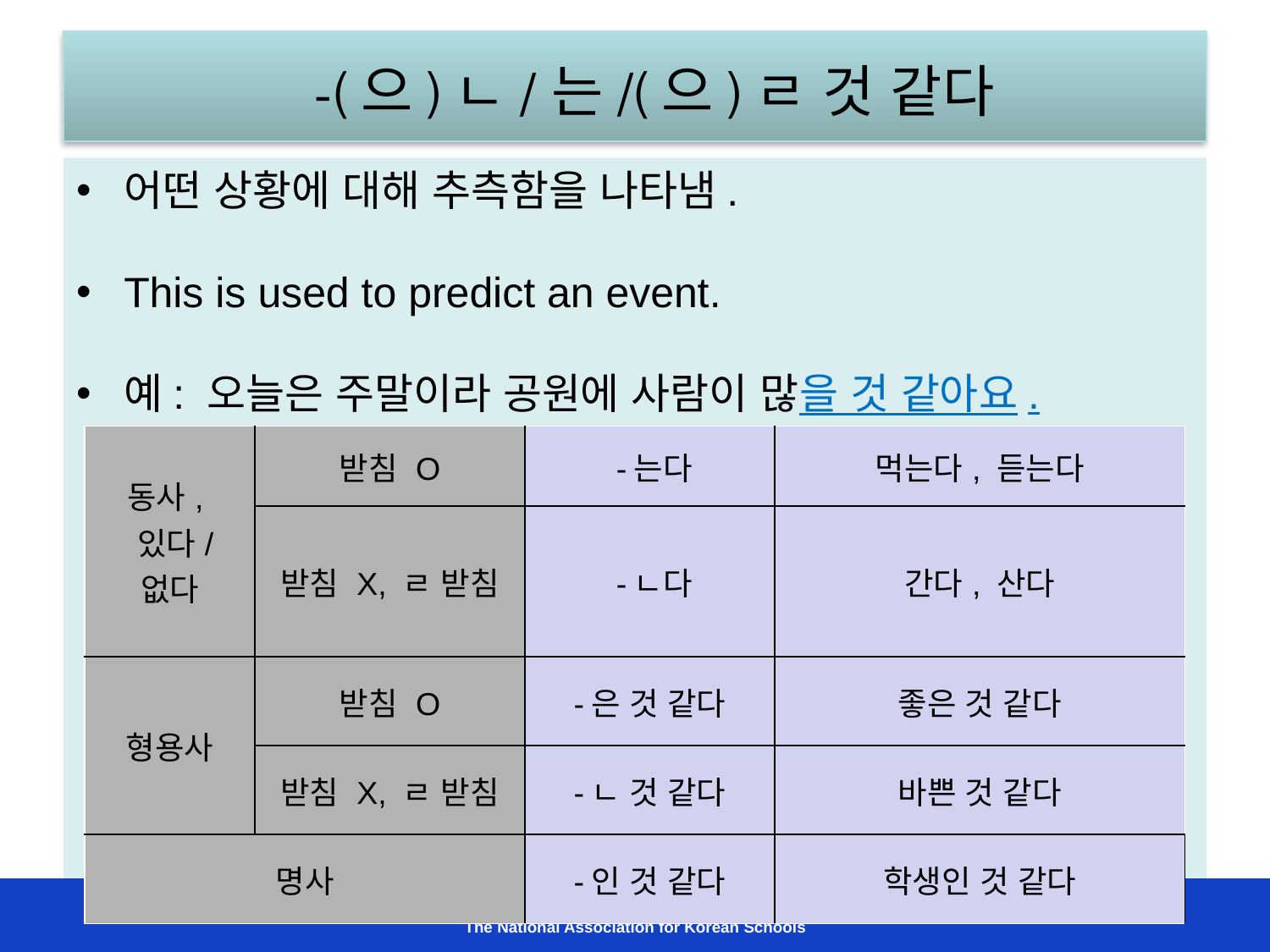

# -(으)ㄴ/는/(으)ㄹ 것 같다
어떤 상황에 대해 추측함을 나타냄.

This is used to predict an event.

예: 오늘은 주말이라 공원에 사람이 많을 것 같아요.

| 동사, 있다/없다 | 받침 O | -는다 | 먹는다, 듣는다 |
| --- | --- | --- | --- |
|  | 받침 X, ㄹ 받침 | -ㄴ다 | 간다, 산다 |
| 형용사 | 받침 O | -은 것 같다 | 좋은 것 같다 |
|  | 받침 X, ㄹ 받침 | -ㄴ 것 같다 | 바쁜 것 같다 |
| 명사 |  | -인 것 같다 | 학생인 것 같다 |
재미한국학교협의회 (NAKS)
The National Association for Korean Schools